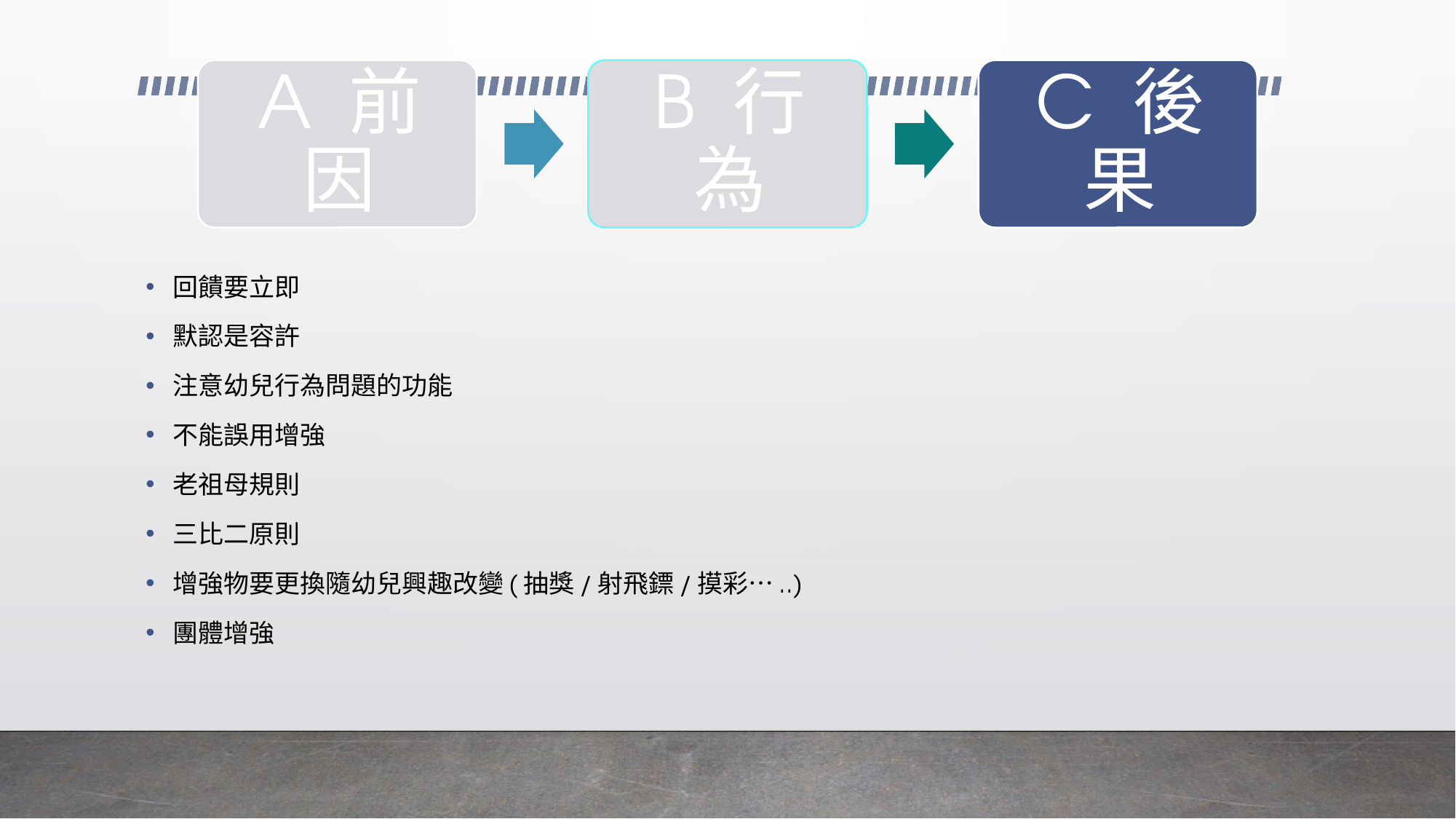

A 前因

B 行為

C 後果
回饋要立即
默認是容許
注意幼兒行為問題的功能
不能誤用增強
老祖母規則
三比二原則
增強物要更換隨幼兒興趣改變(抽獎/射飛鏢/摸彩…..)
團體增強